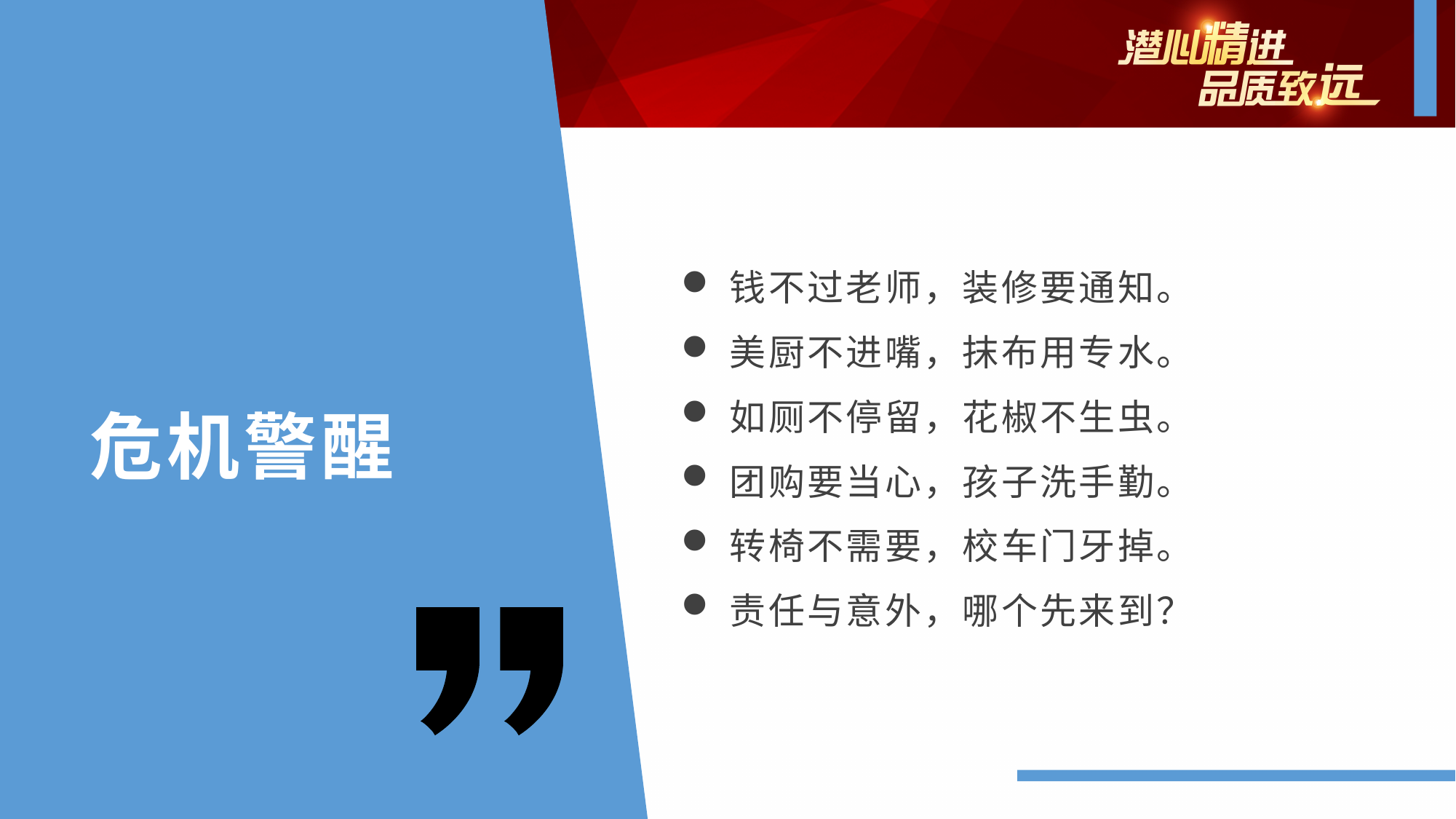

钱不过老师，装修要通知。
美厨不进嘴，抹布用专水。
如厕不停留，花椒不生虫。
团购要当心，孩子洗手勤。
转椅不需要，校车门牙掉。
责任与意外，哪个先来到？
危机警醒